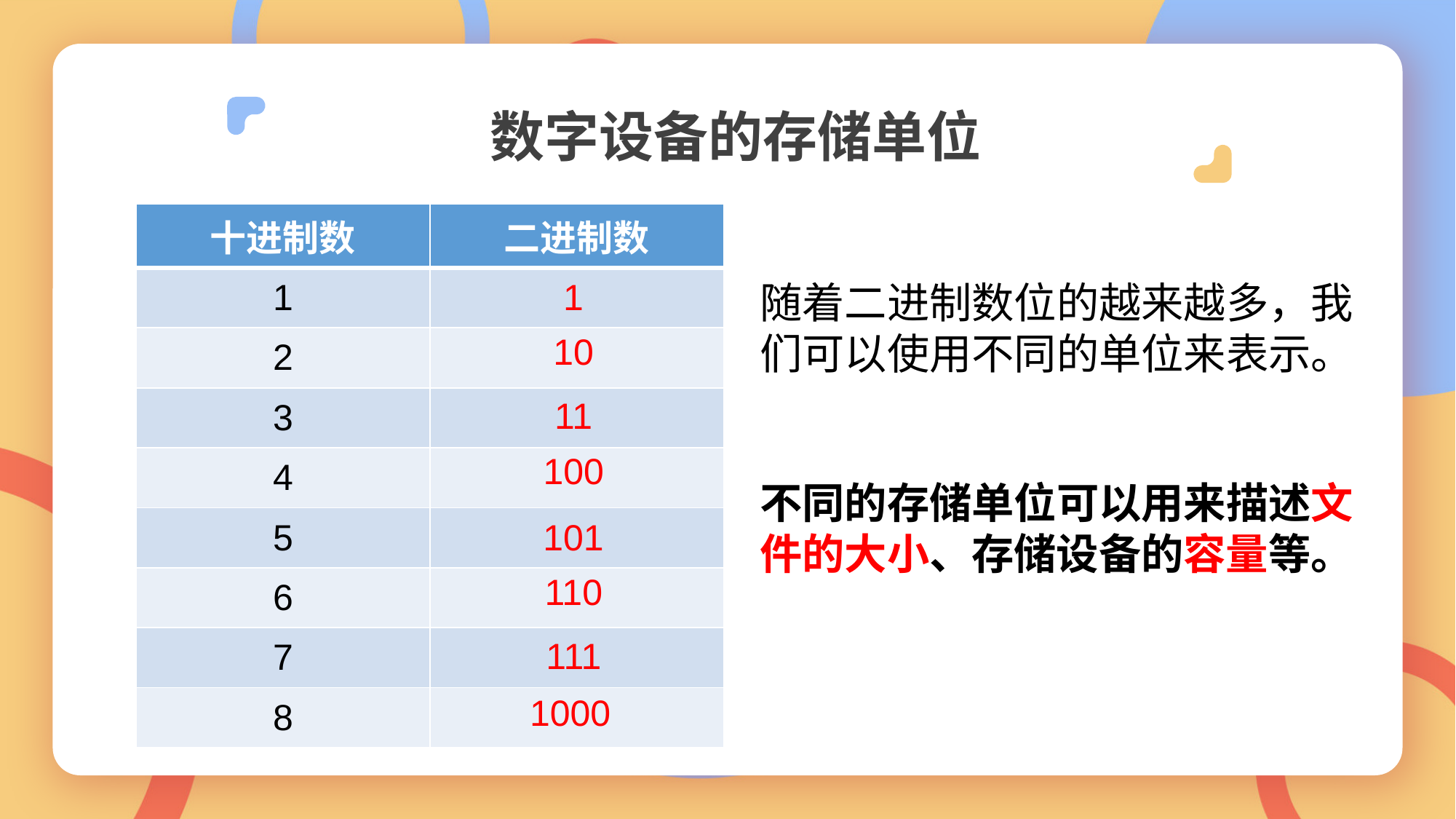

数字设备的存储单位

| 十进制数 | 二进制数 |
| --- | --- |
| 1 |  |
| 2 |  |
| 3 |  |
| 4 |  |
| 5 |  |
| 6 |  |
| 7 |  |
| 8 |  |
1
10
11
100
101
110
111
1000
随着二进制数位的越来越多，我们可以使用不同的单位来表示。
不同的存储单位可以用来描述文件的大小、存储设备的容量等。